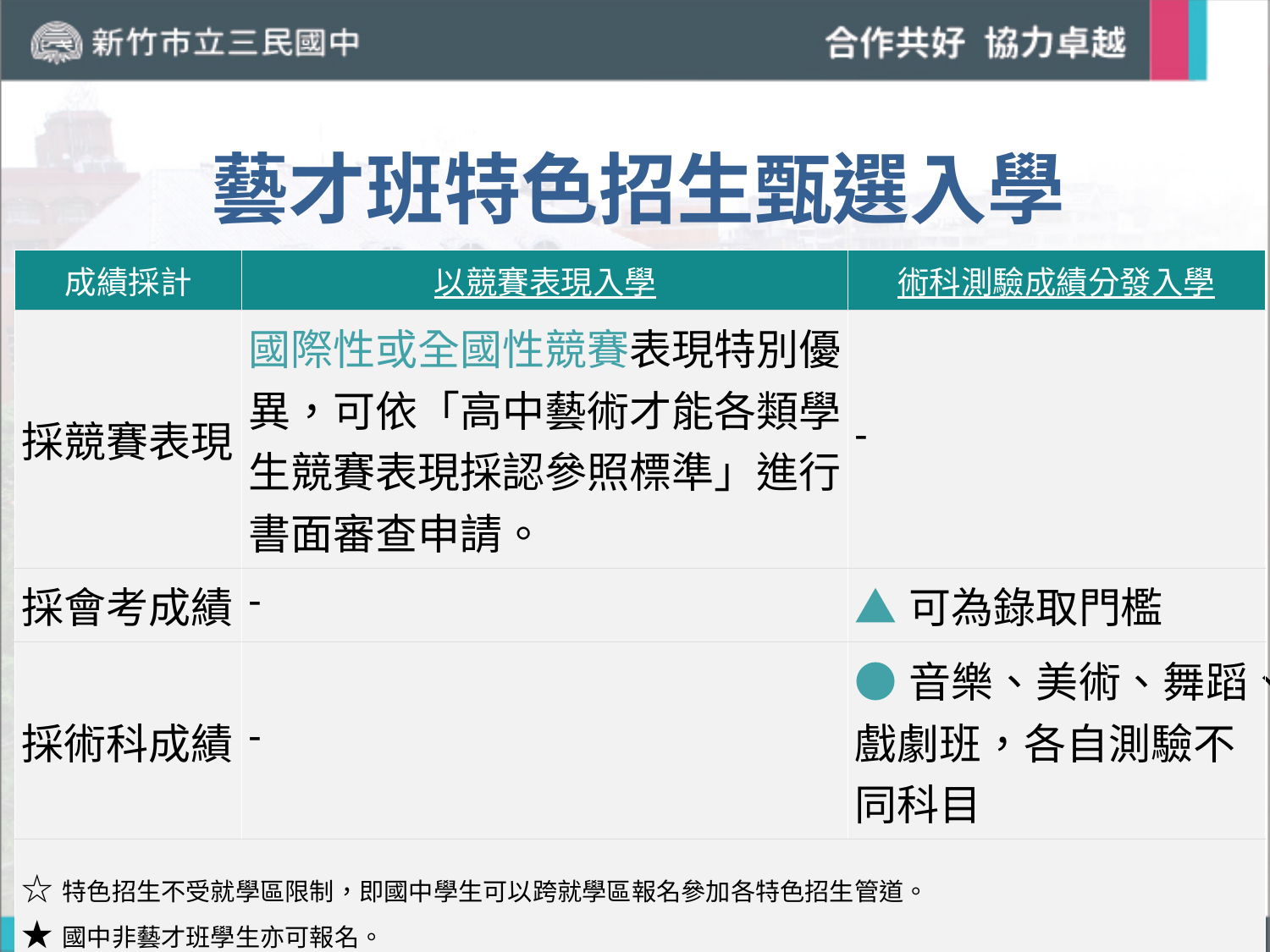

# 藝才班特色招生甄選入學
| 成績採計 | 以競賽表現入學 | 術科測驗成績分發入學 |
| --- | --- | --- |
| 採競賽表現 | 國際性或全國性競賽表現特別優異，可依「高中藝術才能各類學生競賽表現採認參照標準」進行書面審查申請。 | - |
| 採會考成績 | - | ▲可為錄取門檻 |
| 採術科成績 | - | ●音樂、美術、舞蹈、戲劇班，各自測驗不同科目 |
| ☆特色招生不受就學區限制，即國中學生可以跨就學區報名參加各特色招生管道。 ★國中非藝才班學生亦可報名。 |  |  |